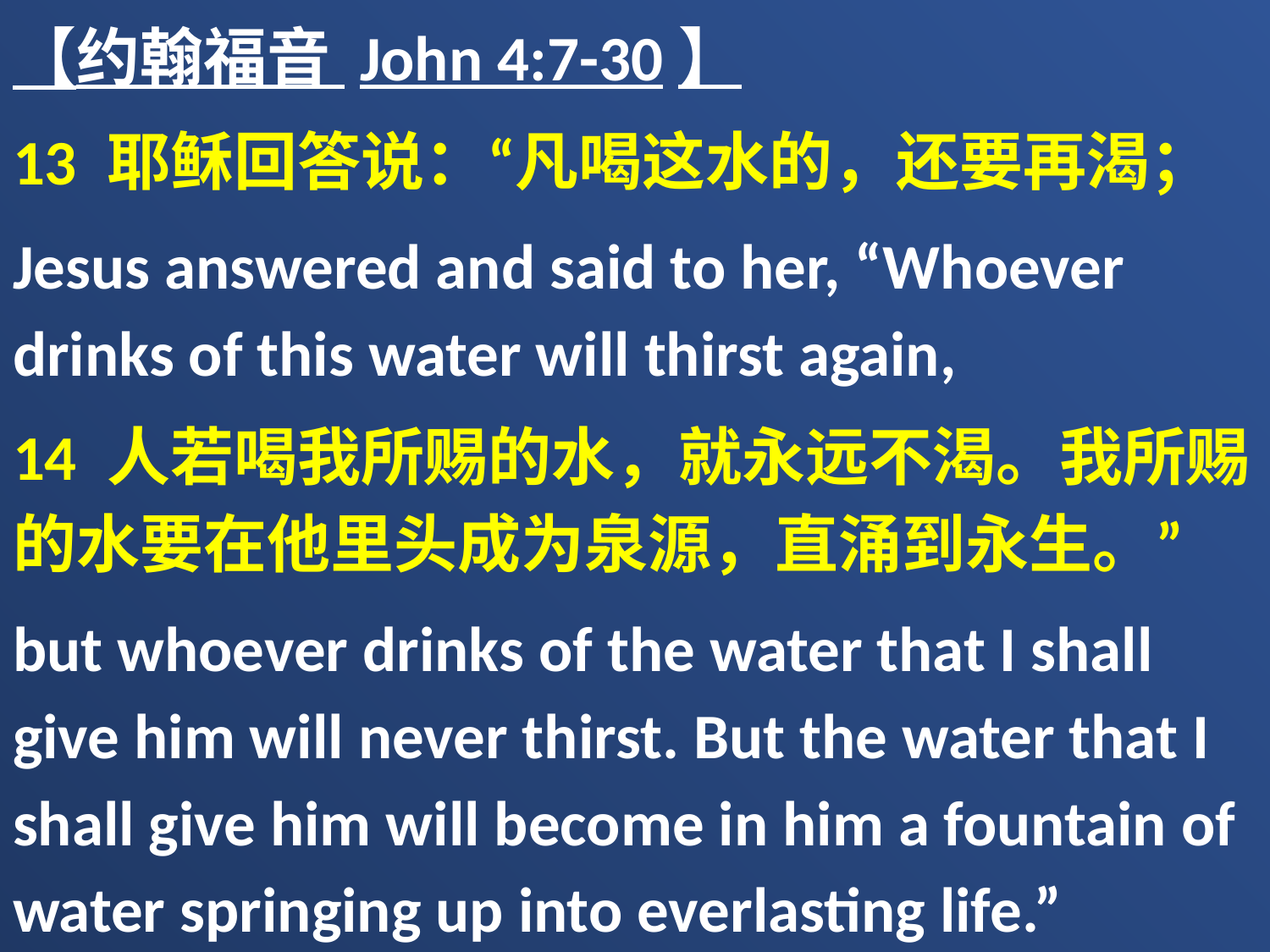

【约翰福音 John 4:7-30】
13 耶稣回答说：“凡喝这水的，还要再渴；
Jesus answered and said to her, “Whoever drinks of this water will thirst again,
14 人若喝我所赐的水，就永远不渴。我所赐的水要在他里头成为泉源，直涌到永生。”
but whoever drinks of the water that I shall give him will never thirst. But the water that I shall give him will become in him a fountain of water springing up into everlasting life.”